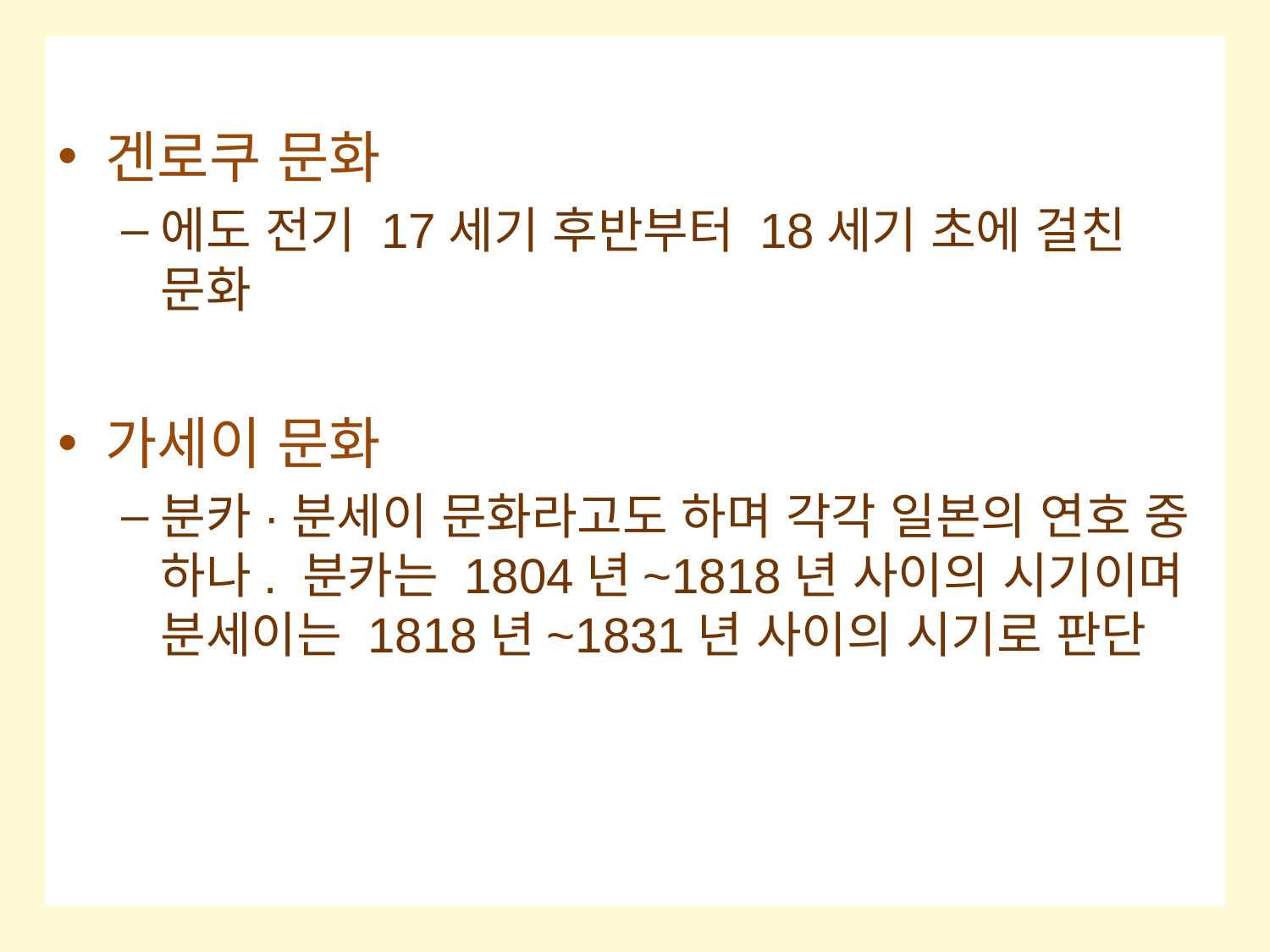

겐로쿠 문화
에도 전기 17세기 후반부터 18세기 초에 걸친 문화

가세이 문화
분카·분세이 문화라고도 하며 각각 일본의 연호 중 하나. 분카는 1804년~1818년 사이의 시기이며 분세이는 1818년~1831년 사이의 시기로 판단